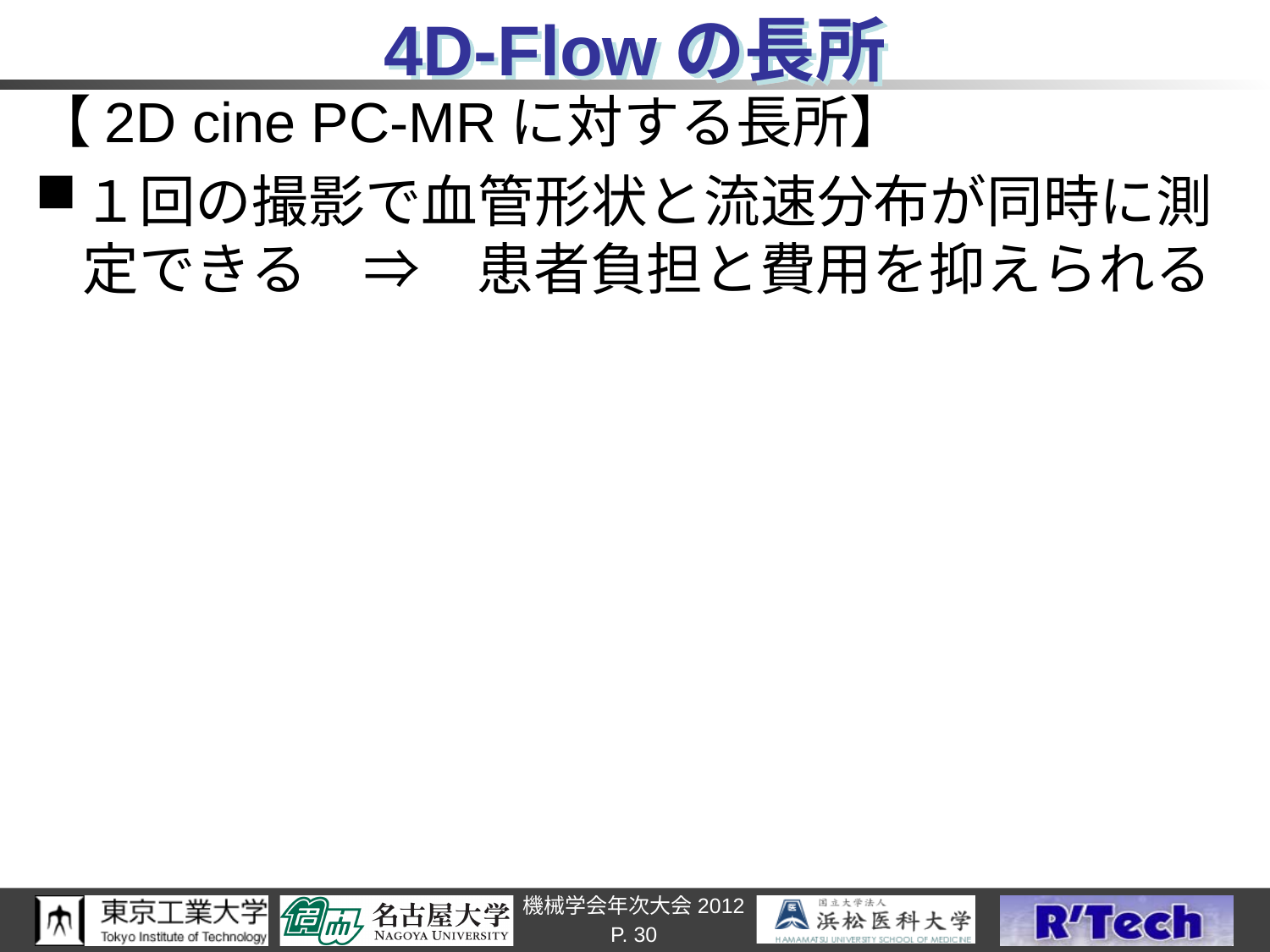

# 4D-Flowの長所
【2D cine PC-MRに対する長所】
１回の撮影で血管形状と流速分布が同時に測定できる　⇒　患者負担と費用を抑えられる
P. 30